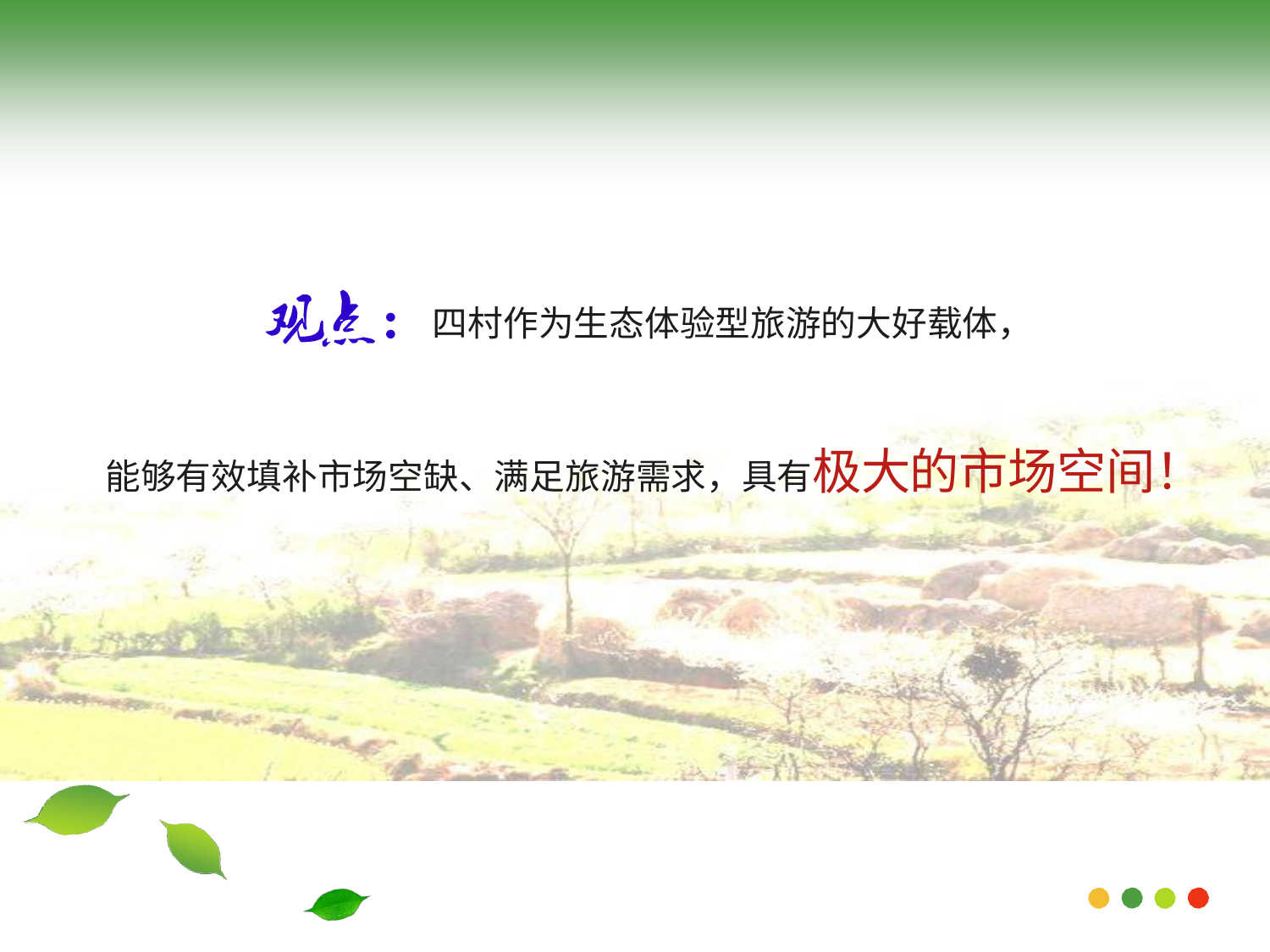

四村作为生态体验型旅游的大好载体，
能够有效填补市场空缺、满足旅游需求，具有极大的市场空间！